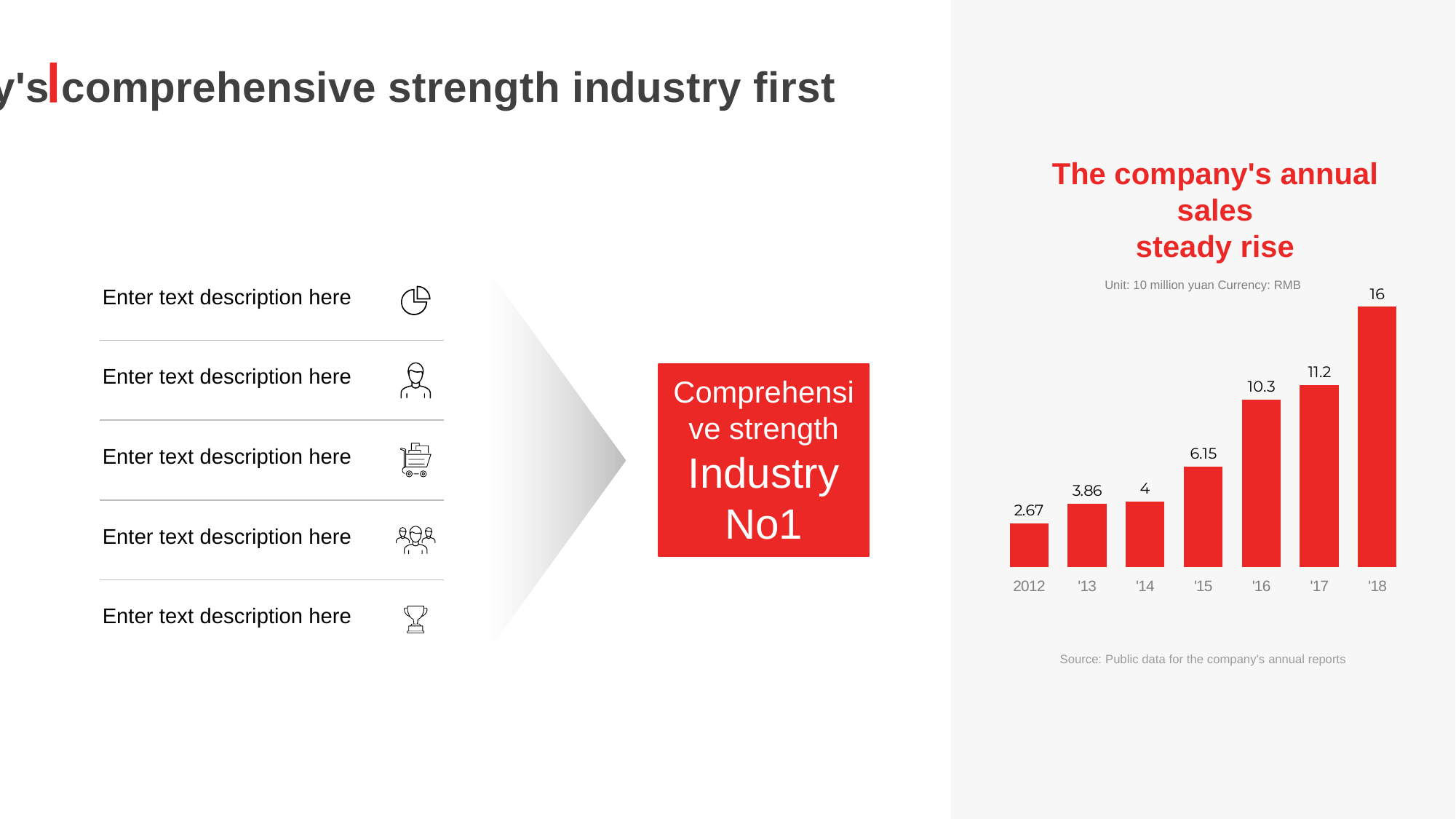

The company's comprehensive strength industry first
The company's annual sales
steady rise
e7d195523061f1c0a26d87d40de6192bcf1909654b74c9ebB6384654682C8890CF1990A60E48C4F486EE2FC74407B5F34886ECF26B0E0B70C575B52C2C3768611B18C1FE4FD5AFF574681F5040C4964952D2C3A6A24D782ECFA2C138117AA7691264B34E9FE67111 DE55CE5CD1A6DA47277BFFB9E515C4D54A79918BB5D42F176B03432CEDA80DD0E0F22BEE2050BD3B

### Chart

| Category | 数值 |
|---|---|
| 2012 | 2.67 |
| '13 | 3.86 |
| '14 | 4.0 |
| '15 | 6.15 |
| '16 | 10.3 |
| '17 | 11.2 |
| '18 | 16.0 |
Unit: 10 million yuan Currency: RMB
Enter text description here

Enter text description here

Comprehensive strength
Industry No1

Enter text description here

Enter text description here

Enter text description here

Source: Public data for the company's annual reports